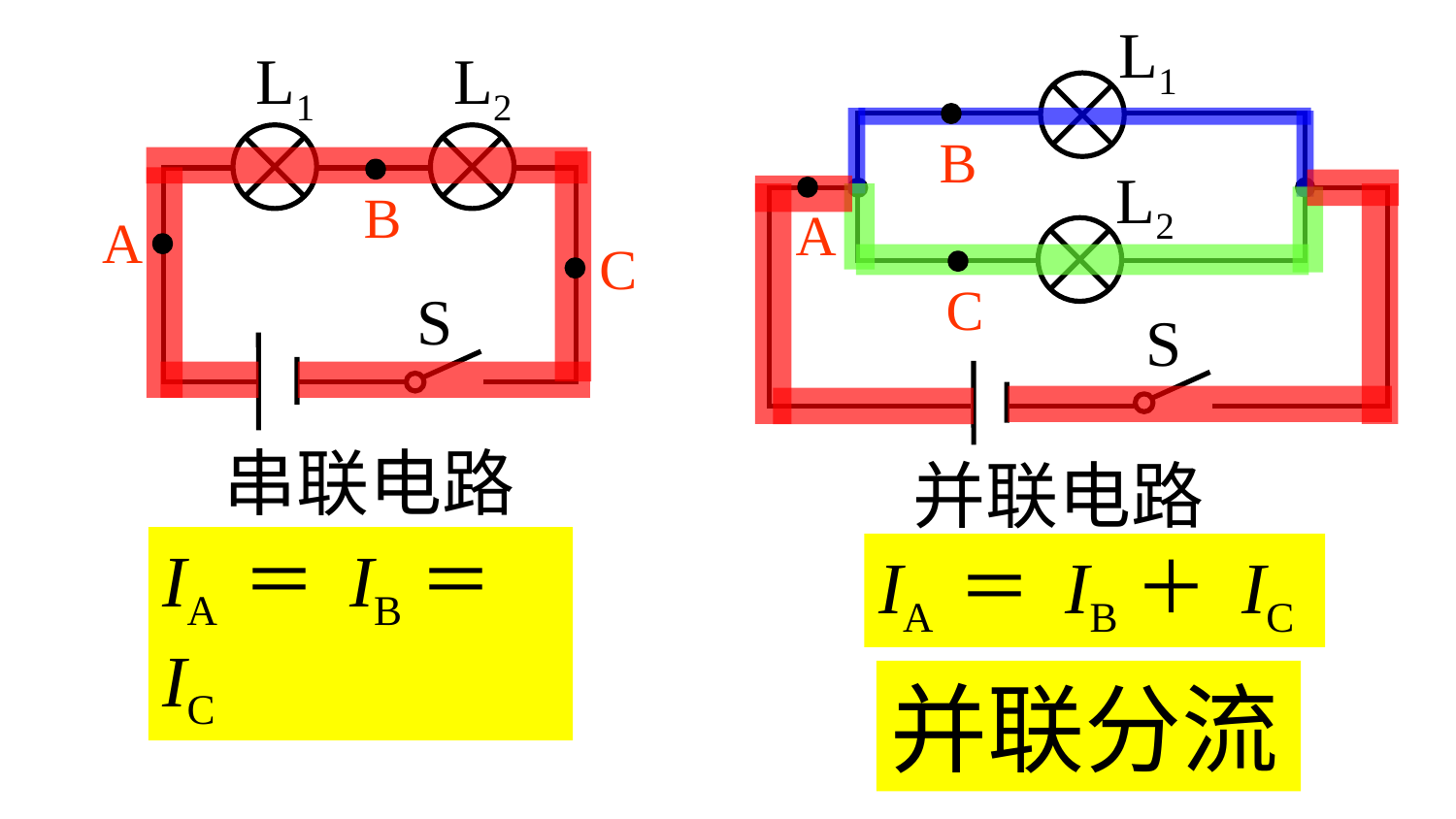

L1

L1

L2

S

B

L2

B

A

A
C

C

S

串联电路
并联电路
IA ＝ IB＝ IC
IA ＝ IB＋ IC
并联分流